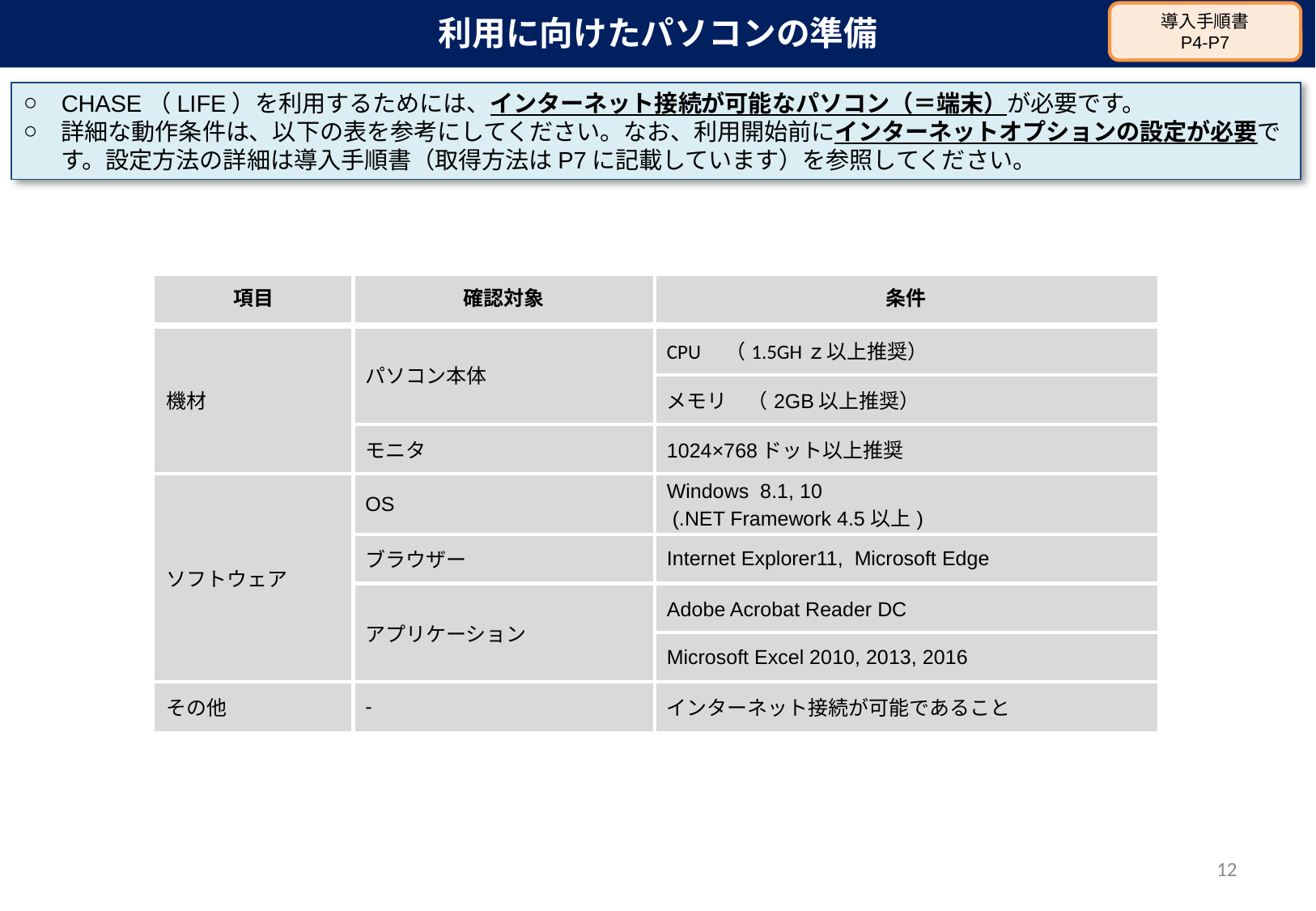

利用に向けたパソコンの準備
導入手順書
P4-P7
CHASE（LIFE）を利用するためには、インターネット接続が可能なパソコン（＝端末）が必要です。
詳細な動作条件は、以下の表を参考にしてください。なお、利用開始前にインターネットオプションの設定が必要です。設定方法の詳細は導入手順書（取得方法はP7に記載しています）を参照してください。
| 項目 | 確認対象 | 条件 |
| --- | --- | --- |
| 機材 | パソコン本体 | CPU　（1.5GHｚ以上推奨） |
|  |  | メモリ　（2GB以上推奨） |
|  | モニタ | 1024×768ドット以上推奨 |
| ソフトウェア | OS | Windows 8.1, 10 (.NET Framework 4.5以上) |
|  | ブラウザー | Internet Explorer11, Microsoft Edge |
|  | アプリケーション | Adobe Acrobat Reader DC |
|  |  | Microsoft Excel 2010, 2013, 2016 |
| その他 | - | インターネット接続が可能であること |
12